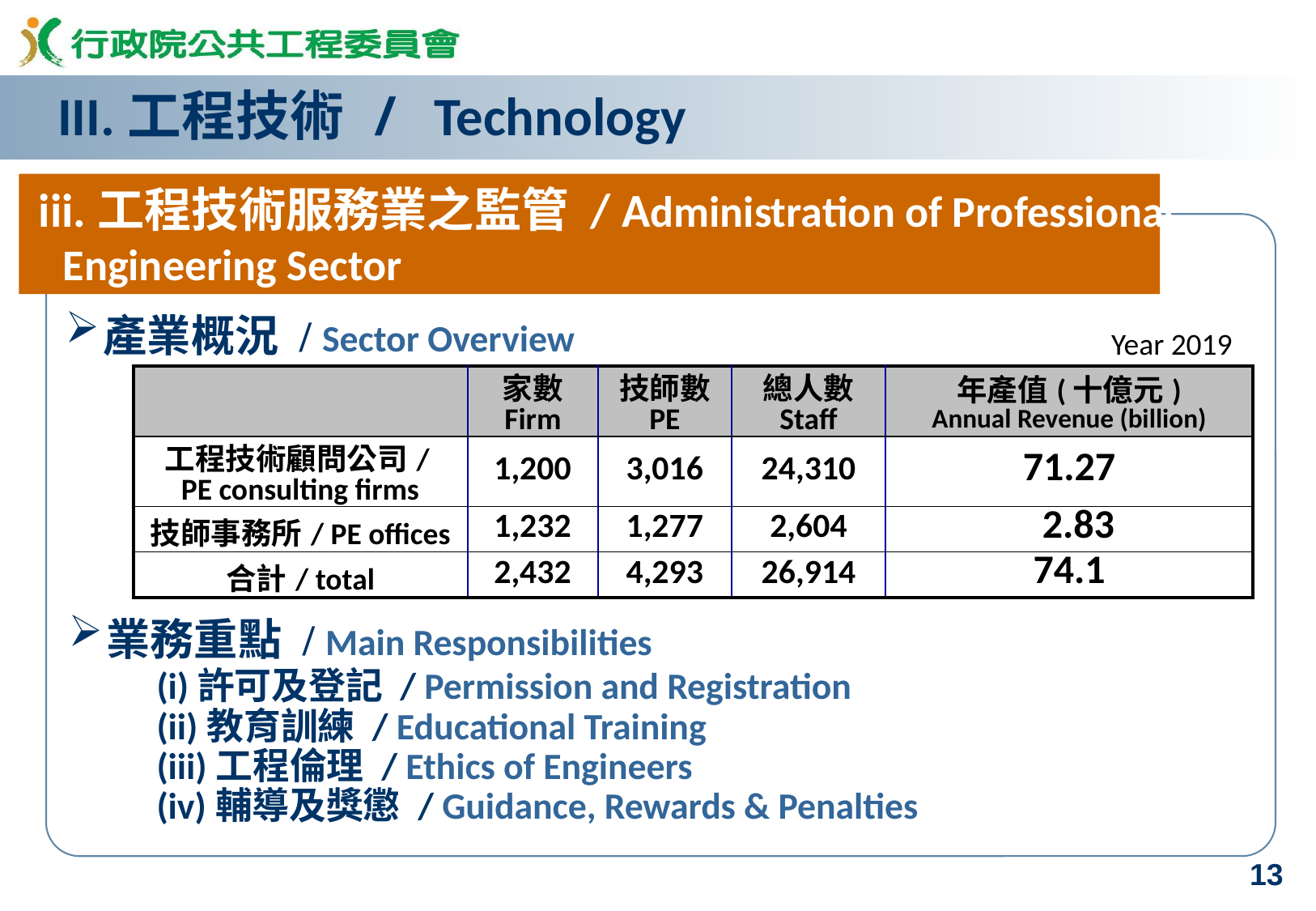

III.工程技術 / Technology

iii.工程技術服務業之監管 / Administration of Professional Engineering Sector

產業概況 / Sector Overview
Year 2019
|  | 家數 Firm | 技師數 PE | 總人數 Staff | 年產值(十億元) Annual Revenue (billion) |
| --- | --- | --- | --- | --- |
| 工程技術顧問公司/ PE consulting firms | 1,200 | 3,016 | 24,310 | 71.27 |
| 技師事務所/ PE offices | 1,232 | 1,277 | 2,604 | 2.83 |
| 合計/ total | 2,432 | 4,293 | 26,914 | 74.1 |
業務重點 / Main Responsibilities
(i)許可及登記 / Permission and Registration
(ii)教育訓練 / Educational Training
(iii)工程倫理 / Ethics of Engineers
(iv)輔導及獎懲 / Guidance, Rewards & Penalties